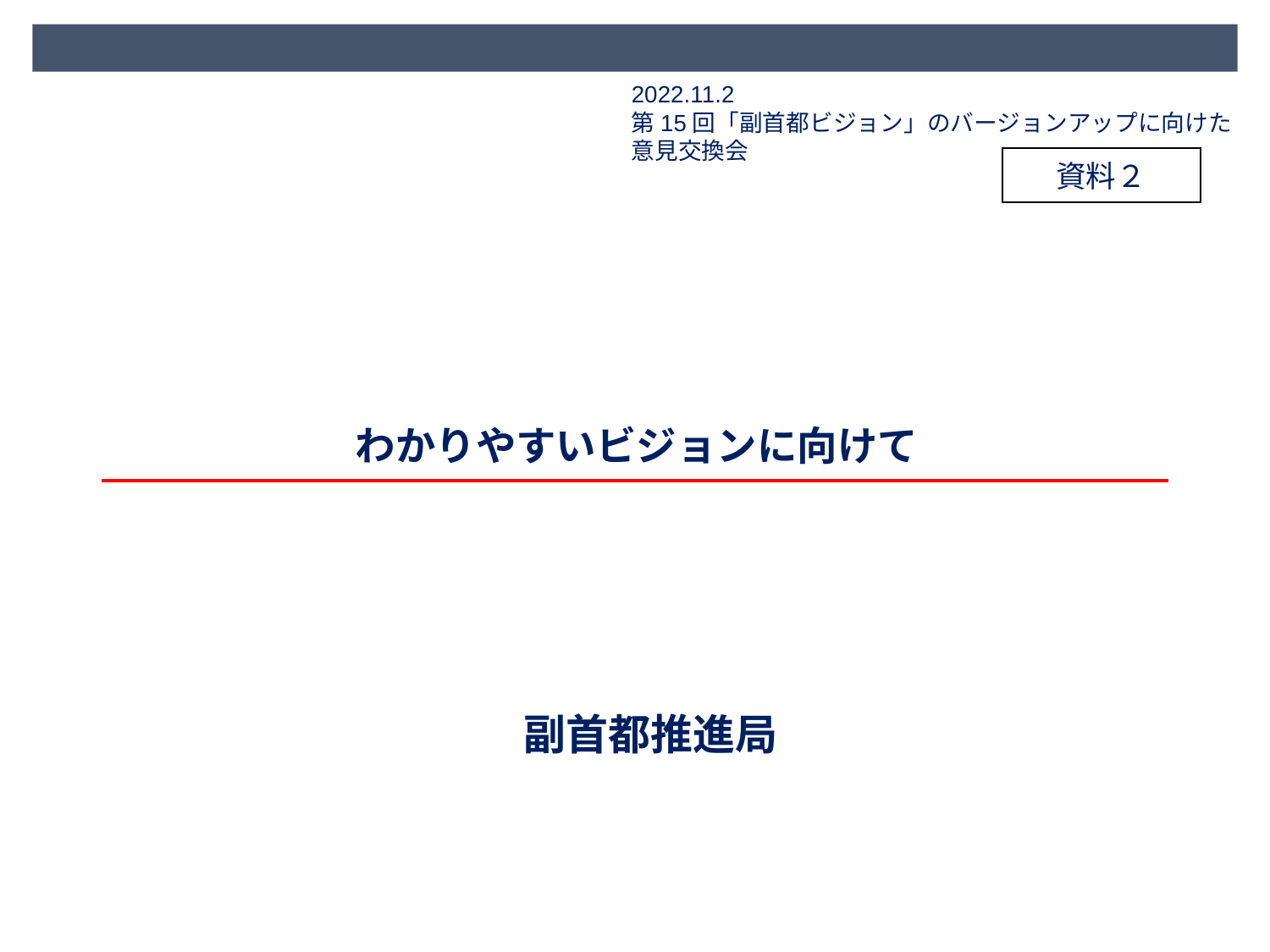

2022.11.2
第15回「副首都ビジョン」のバージョンアップに向けた意見交換会
資料２
# わかりやすいビジョンに向けて

副首都推進局